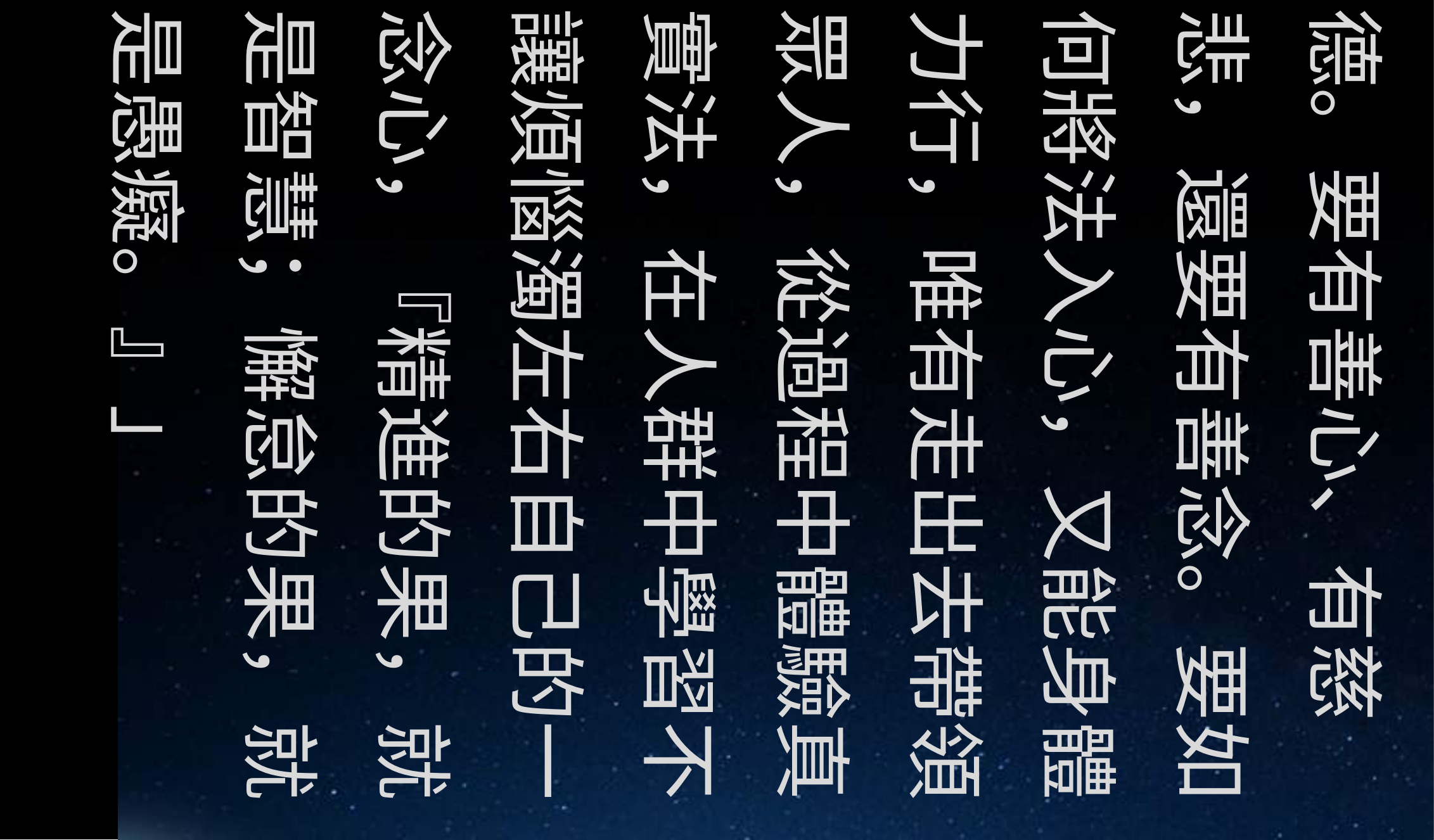

德。要有善心、有慈悲，還要有善念。要如何將法入心，又能身體力行，唯有走出去帶領眾人，從過程中體驗真實法，在人群中學習不讓煩惱濁左右自己的一念心，『精進的果，就是智慧；懈怠的果，就是愚癡。』」